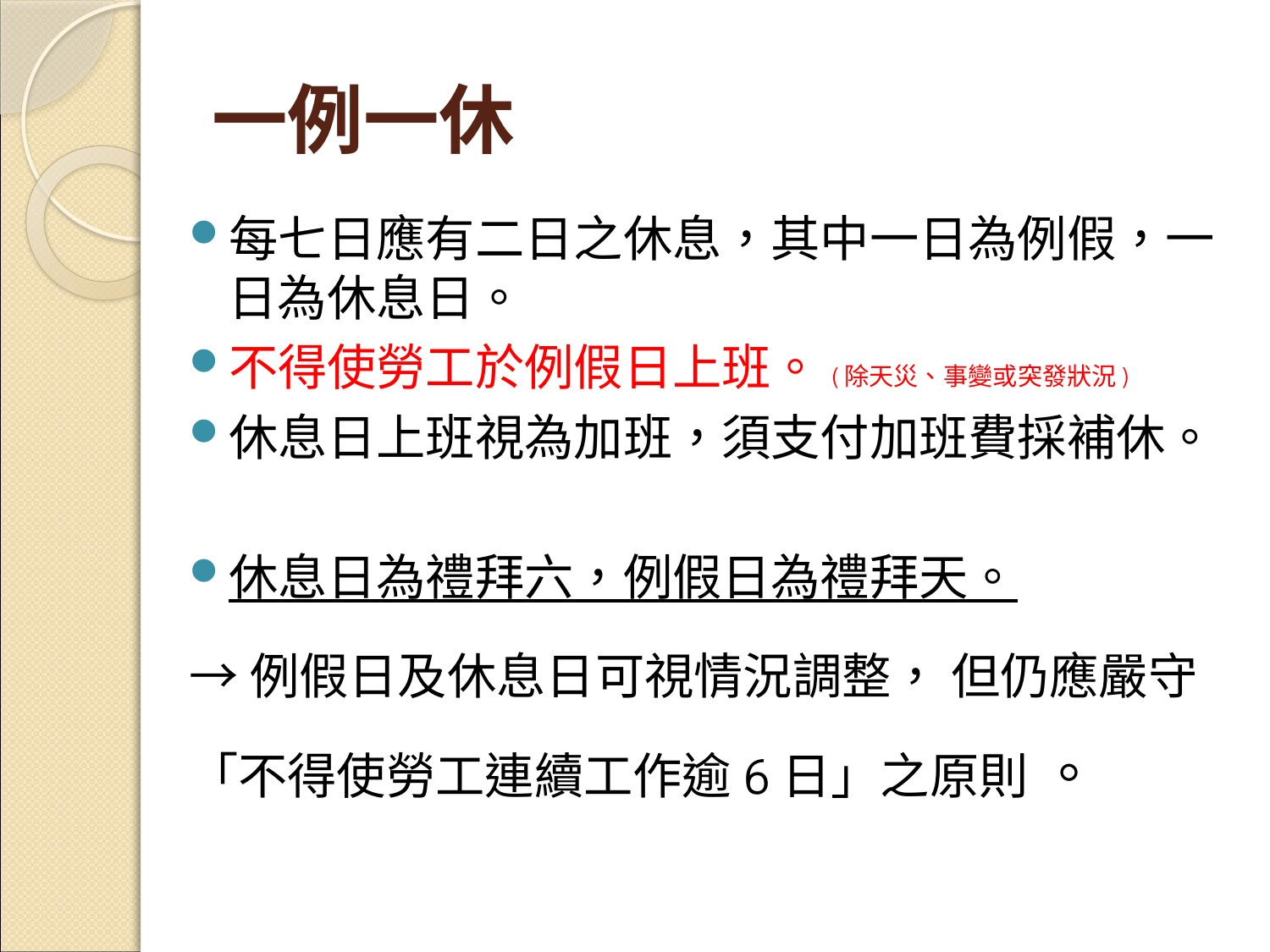

一例一休
每七日應有二日之休息，其中一日為例假，一日為休息日。
不得使勞工於例假日上班。(除天災、事變或突發狀況)
休息日上班視為加班，須支付加班費採補休。

休息日為禮拜六，例假日為禮拜天。
→例假日及休息日可視情況調整，	但仍應嚴守「不得使勞工連續工作逾6日」之原則 。